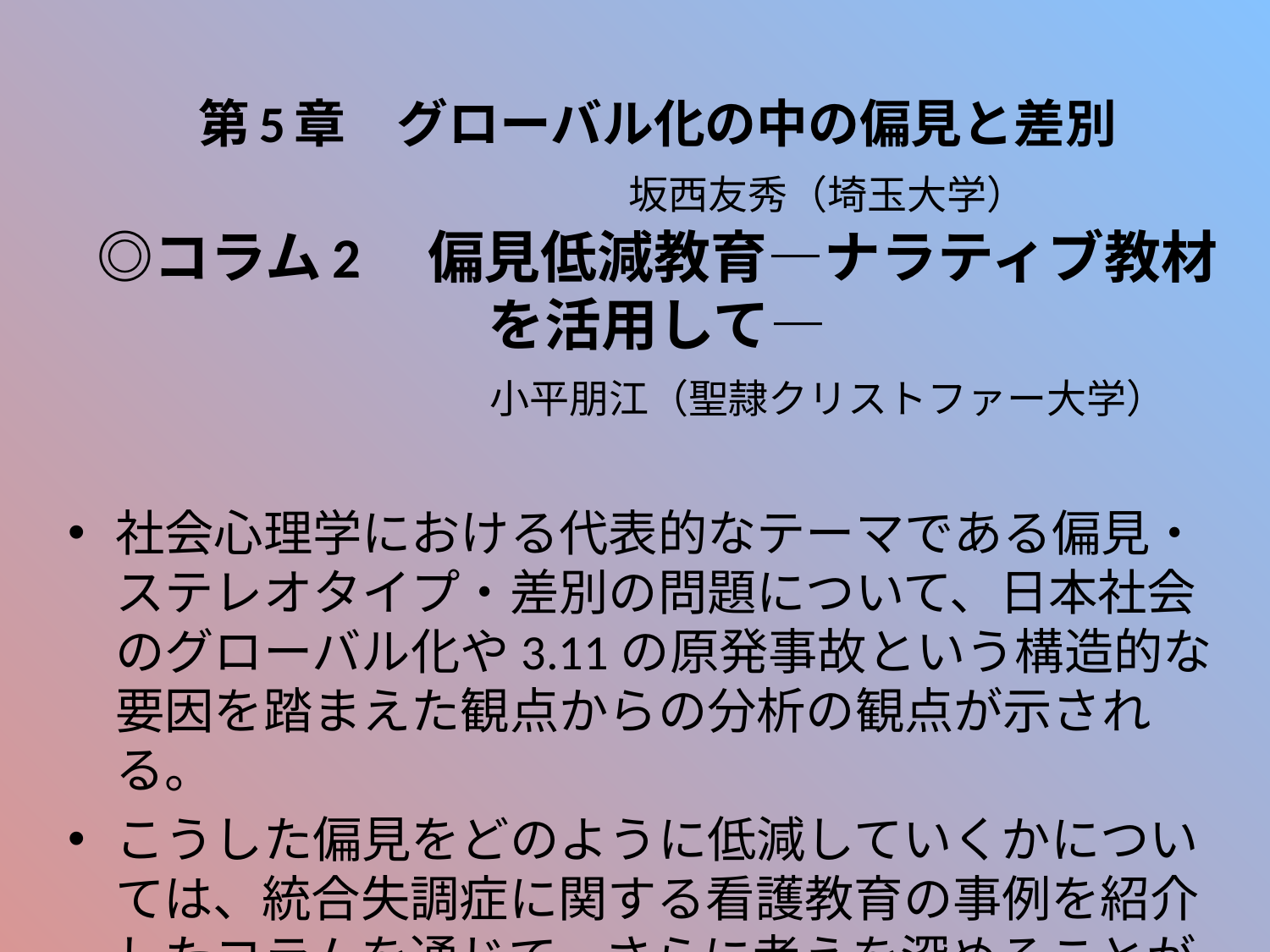

# 第5章　グローバル化の中の偏見と差別 　　　　　　坂西友秀（埼玉大学） ◎コラム2　偏見低減教育―ナラティブ教材を活用して― 　　　　　　小平朋江（聖隷クリストファー大学）
社会心理学における代表的なテーマである偏見・ステレオタイプ・差別の問題について、日本社会のグローバル化や3.11の原発事故という構造的な要因を踏まえた観点からの分析の観点が示される。
こうした偏見をどのように低減していくかについては、統合失調症に関する看護教育の事例を紹介したコラムを通じて、さらに考えを深めることができる。